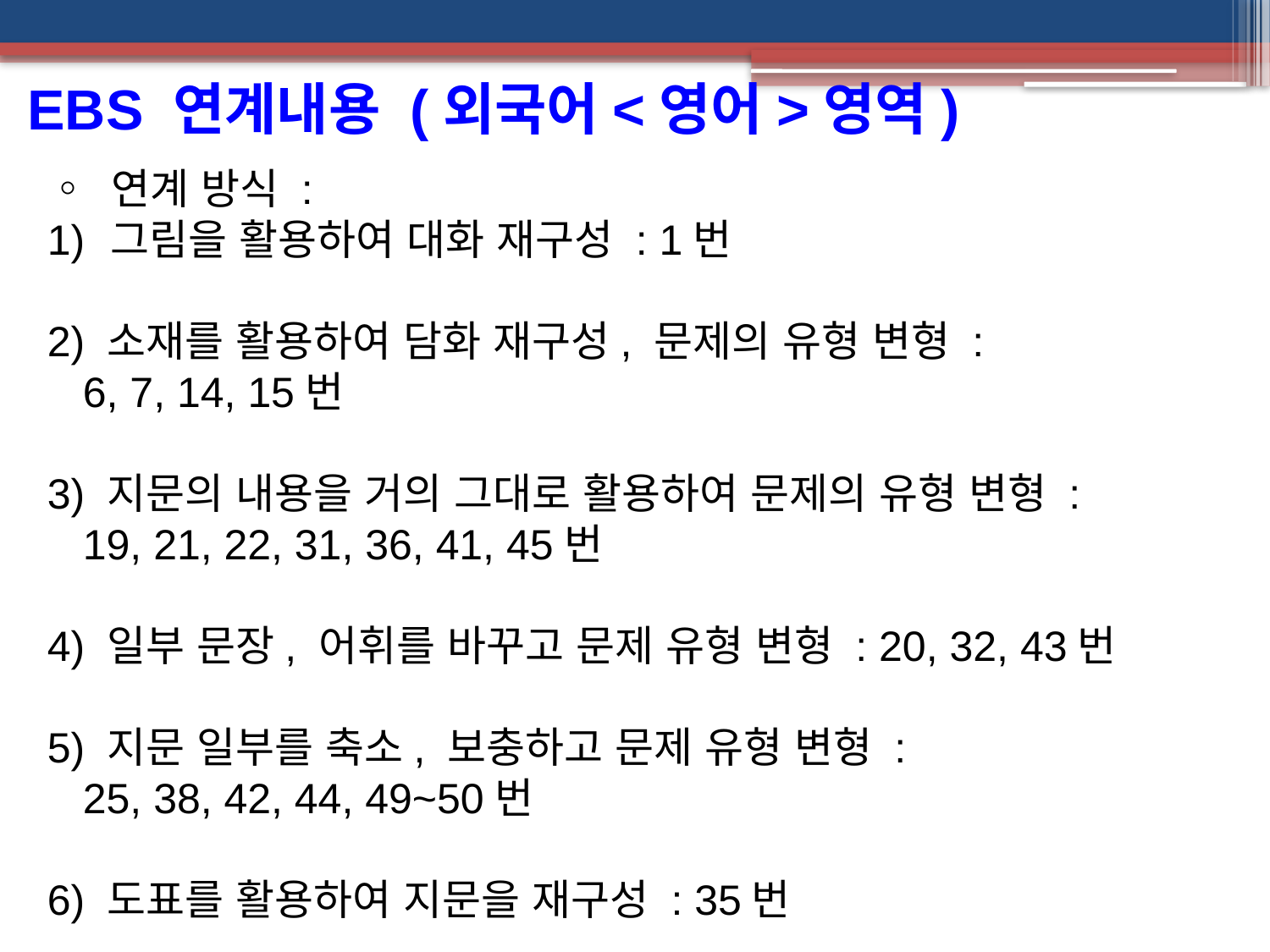

EBS 연계내용 (외국어<영어>영역)
◦ 연계 방식 :
그림을 활용하여 대화 재구성 : 1번

2) 소재를 활용하여 담화 재구성, 문제의 유형 변형 :
   6, 7, 14, 15번

3) 지문의 내용을 거의 그대로 활용하여 문제의 유형 변형 :
   19, 21, 22, 31, 36, 41, 45번

4) 일부 문장, 어휘를 바꾸고 문제 유형 변형 : 20, 32, 43번

5) 지문 일부를 축소, 보충하고 문제 유형 변형 :
   25, 38, 42, 44, 49~50번

6) 도표를 활용하여 지문을 재구성 : 35번